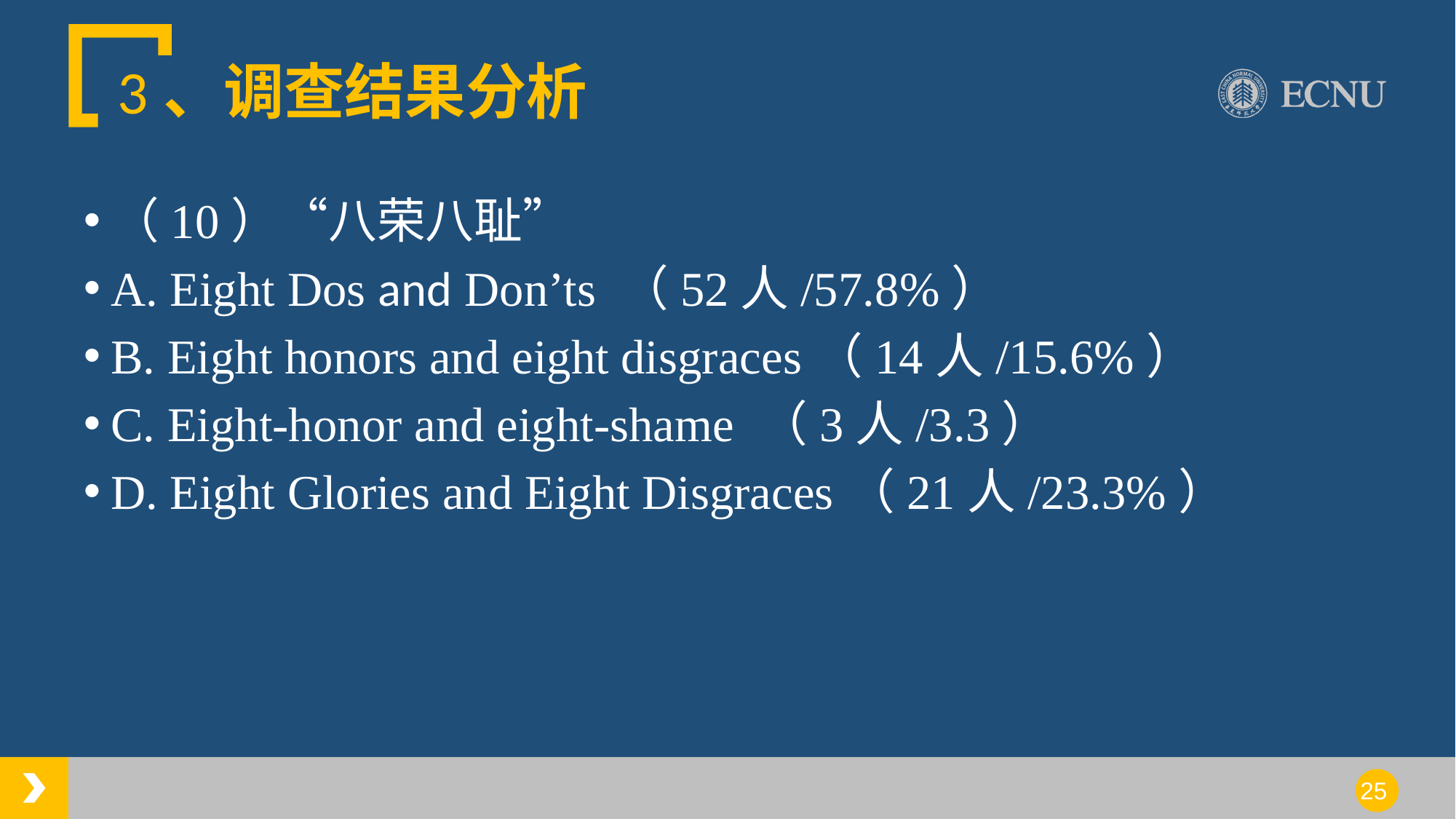

# 3、调查结果分析
（10）“八荣八耻”
A. Eight Dos and Don’ts （52人/57.8%）
B. Eight honors and eight disgraces（14人/15.6%）
C. Eight-honor and eight-shame （3人/3.3）
D. Eight Glories and Eight Disgraces（21人/23.3%）